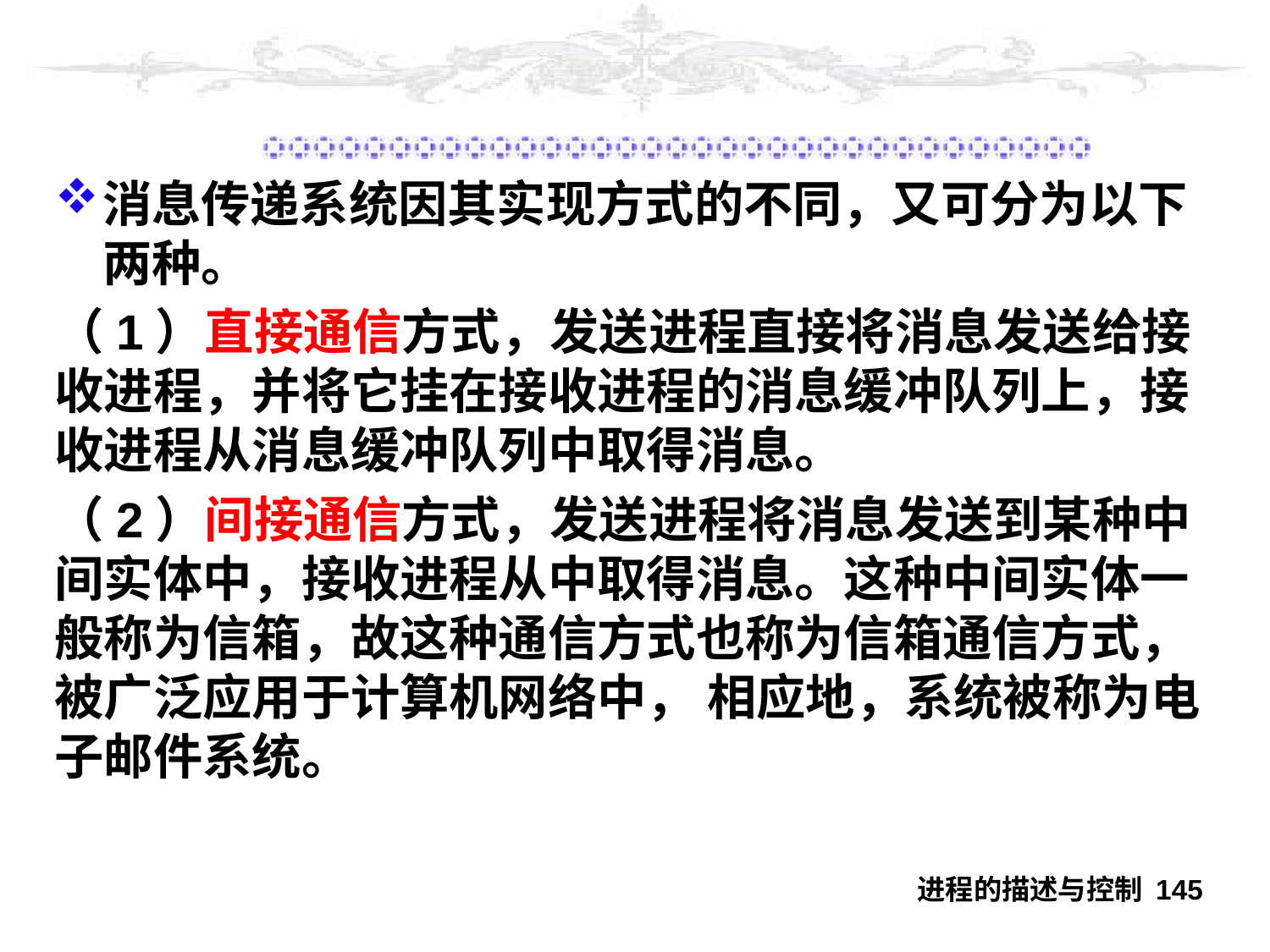

#
消息传递系统因其实现方式的不同，又可分为以下两种。
（1）直接通信方式，发送进程直接将消息发送给接收进程，并将它挂在接收进程的消息缓冲队列上，接收进程从消息缓冲队列中取得消息。
（2）间接通信方式，发送进程将消息发送到某种中间实体中，接收进程从中取得消息。这种中间实体一般称为信箱，故这种通信方式也称为信箱通信方式，被广泛应用于计算机网络中， 相应地，系统被称为电子邮件系统。